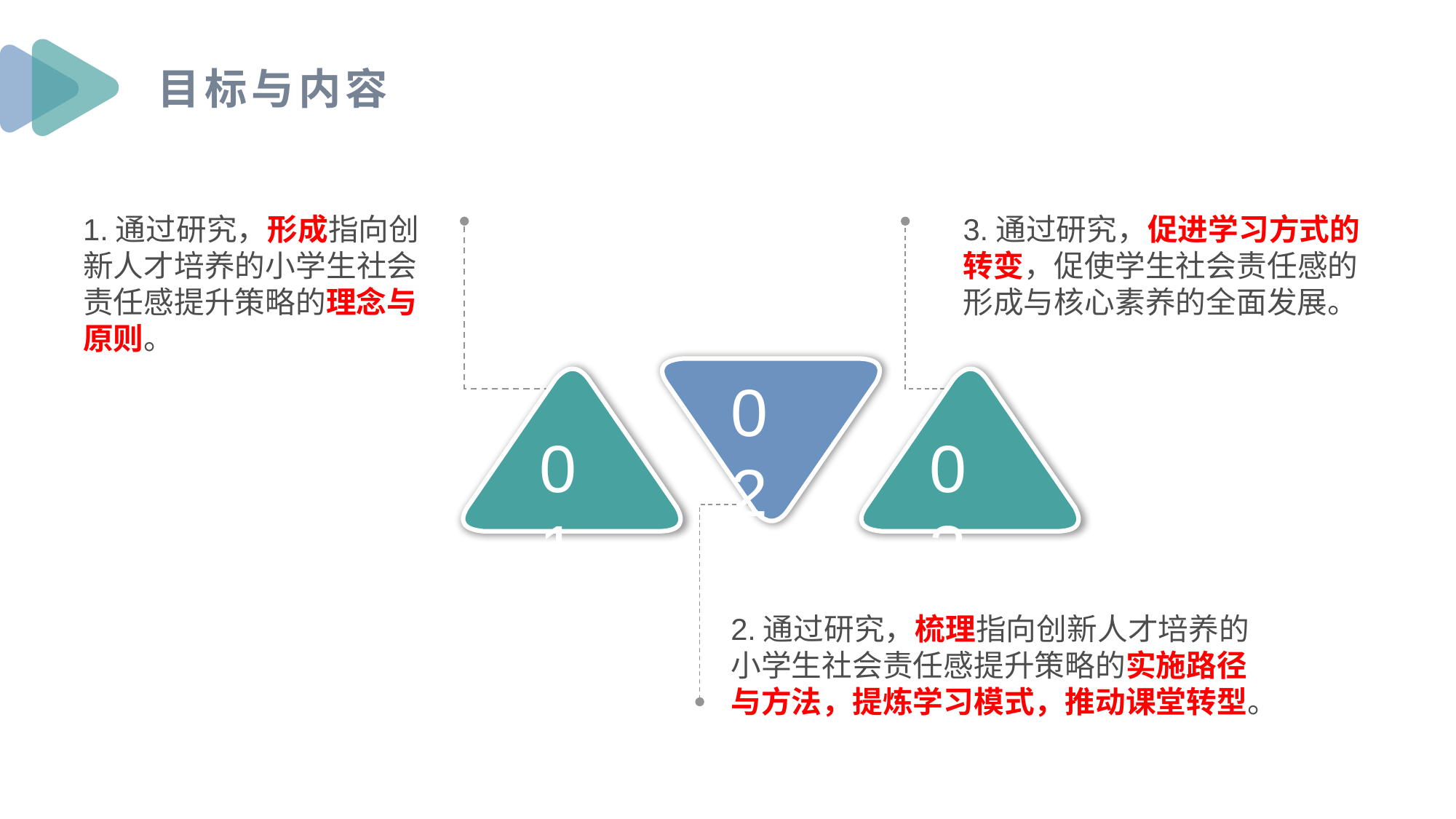

目标与内容
1.通过研究，形成指向创新人才培养的小学生社会责任感提升策略的理念与原则。

02

01

03

2.通过研究，梳理指向创新人才培养的小学生社会责任感提升策略的实施路径与方法，提炼学习模式，推动课堂转型。
PPT模板 http://www.1ppt.com/moban/
3.通过研究，促进学习方式的转变，促使学生社会责任感的形成与核心素养的全面发展。